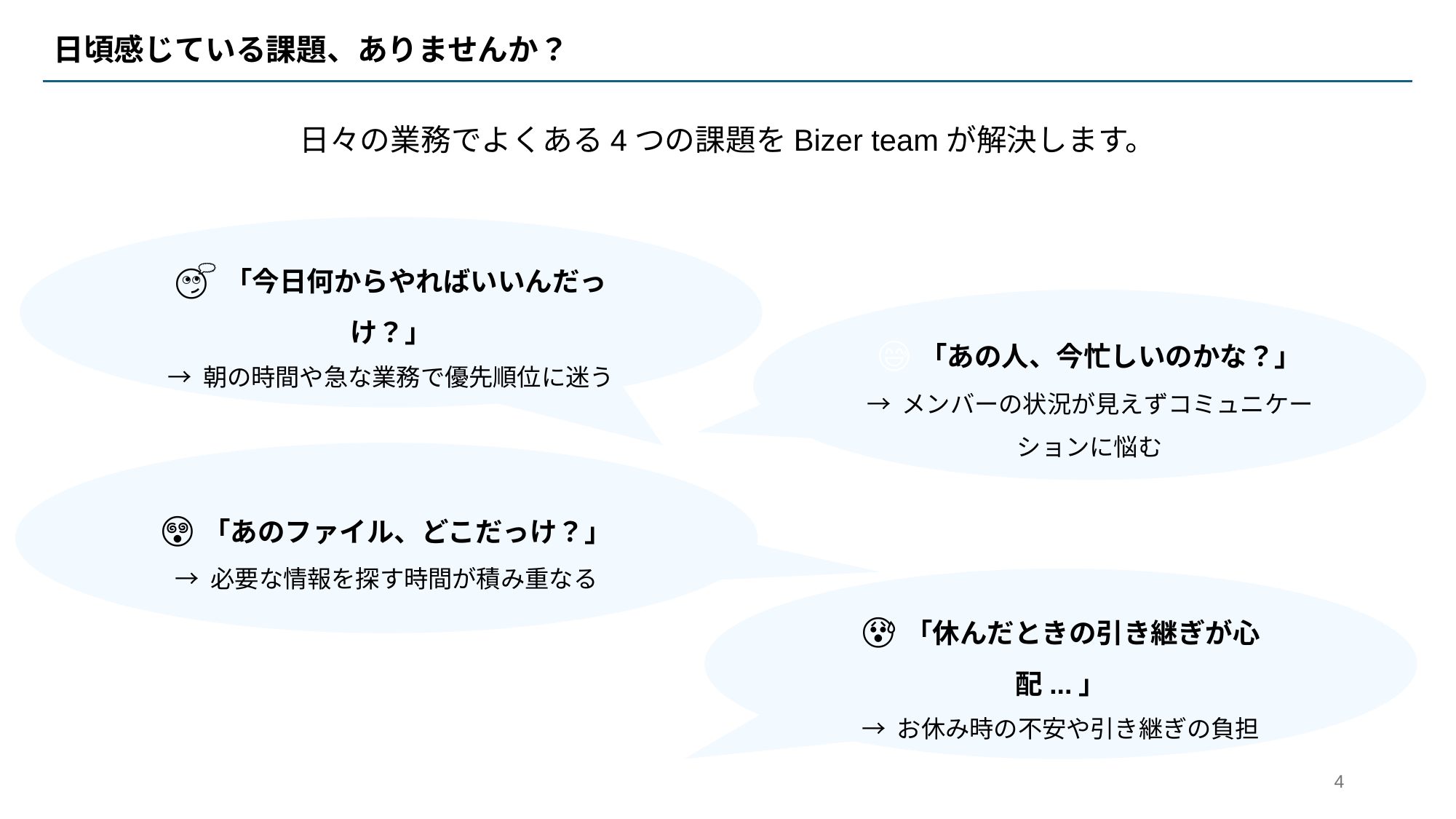

# 日頃感じている課題、ありませんか？
日々の業務でよくある4つの課題をBizer teamが解決します。
🤔「今日何からやればいいんだっけ？」
→ 朝の時間や急な業務で優先順位に迷う
😅「あの人、今忙しいのかな？」
→ メンバーの状況が見えずコミュニケーションに悩む
😵「あのファイル、どこだっけ？」
→ 必要な情報を探す時間が積み重なる
😰「休んだときの引き継ぎが心配...」
→ お休み時の不安や引き継ぎの負担
4